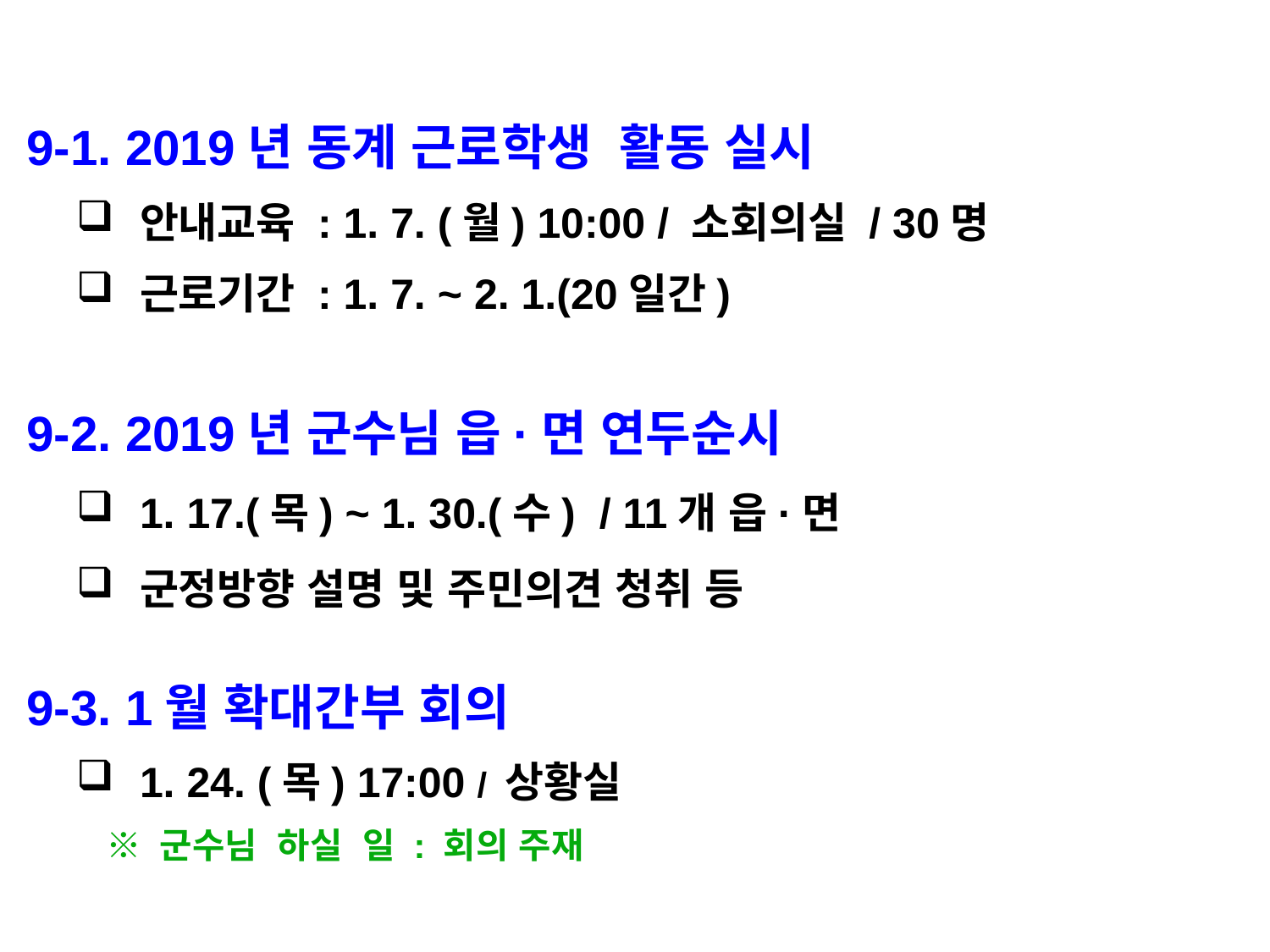

9-1. 2019년 동계 근로학생  활동 실시
안내교육 : 1. 7. (월) 10:00 / 소회의실 / 30명
근로기간 : 1. 7. ~ 2. 1.(20일간)
 9-2. 2019년 군수님 읍·면 연두순시
1. 17.(목) ~ 1. 30.(수)  / 11개 읍·면
군정방향 설명 및 주민의견 청취 등

 9-3. 1월 확대간부 회의
1. 24. (목) 17:00 / 상황실
   ※ 군수님  하실  일 : 회의 주재